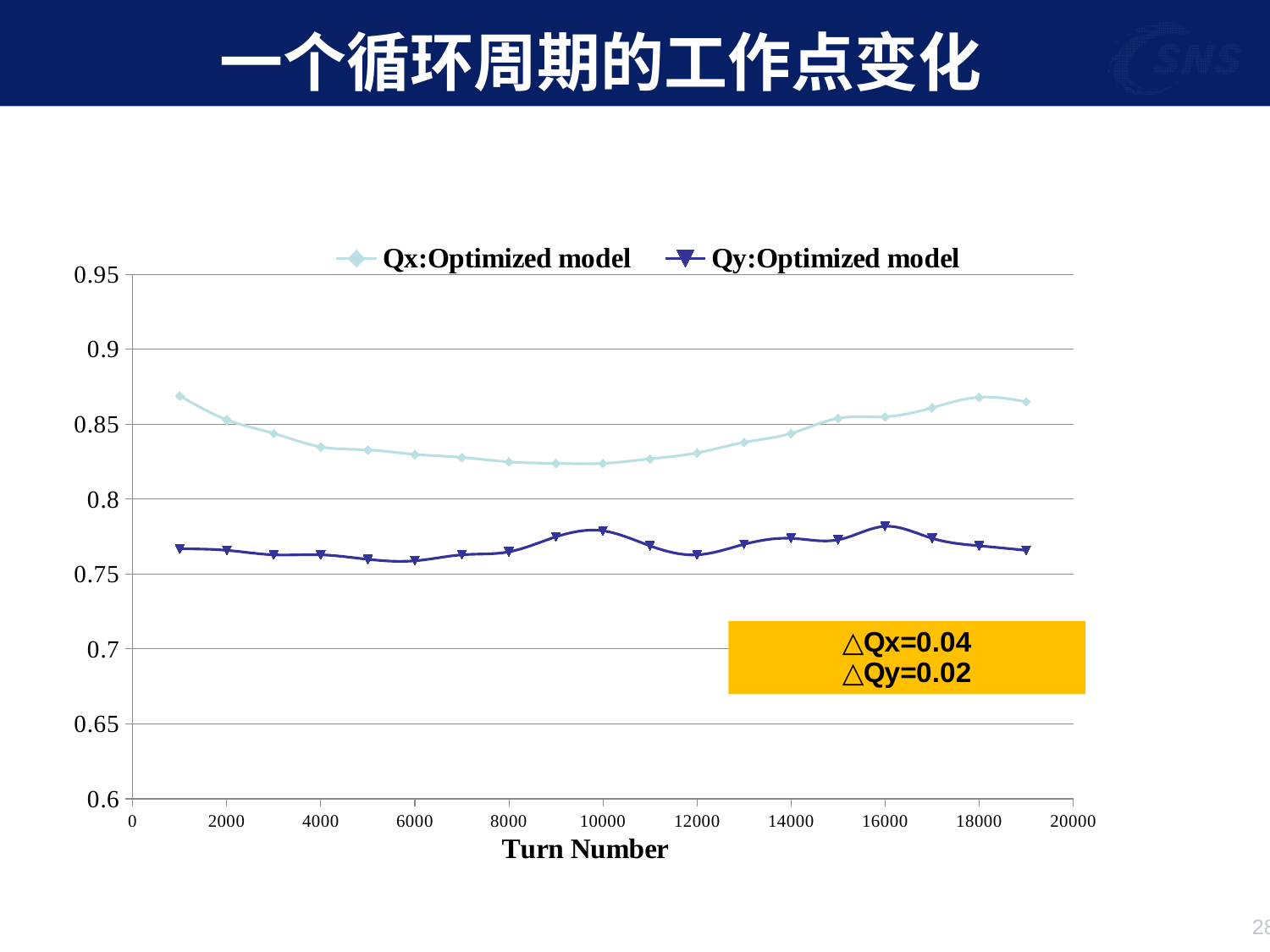

# 一个循环周期的工作点变化

### Chart

| Category | Qx:Optimized model | Qy:Optimized model |
|---|---|---|